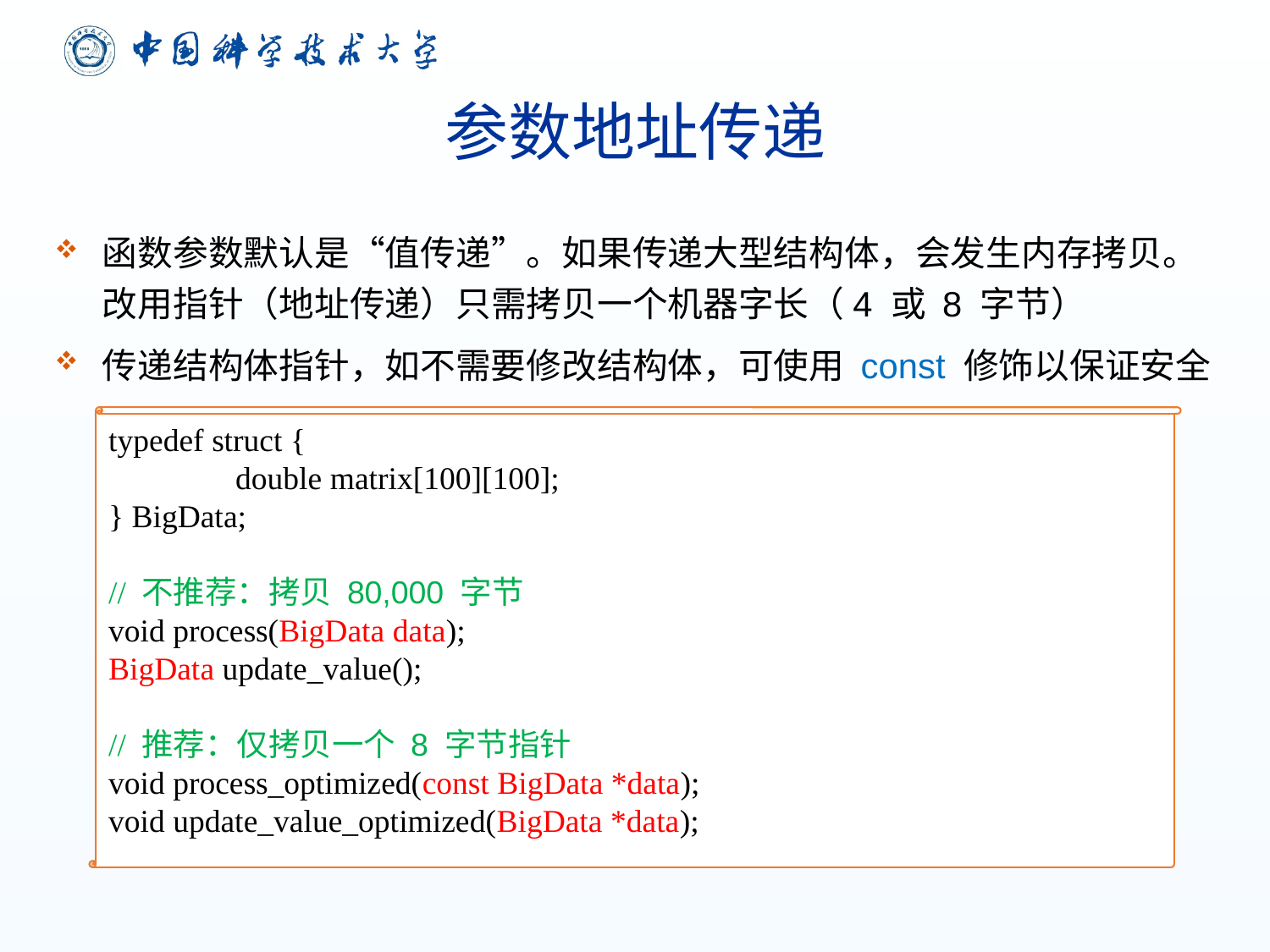

# 参数地址传递
函数参数默认是“值传递”。如果传递大型结构体，会发生内存拷贝。改用指针（地址传递）只需拷贝一个机器字长（4 或 8 字节）
传递结构体指针，如不需要修改结构体，可使用 const 修饰以保证安全
typedef struct {
	double matrix[100][100];
} BigData;

// 不推荐：拷贝 80,000 字节
void process(BigData data);
BigData update_value();

// 推荐：仅拷贝一个 8 字节指针
void process_optimized(const BigData *data);
void update_value_optimized(BigData *data);